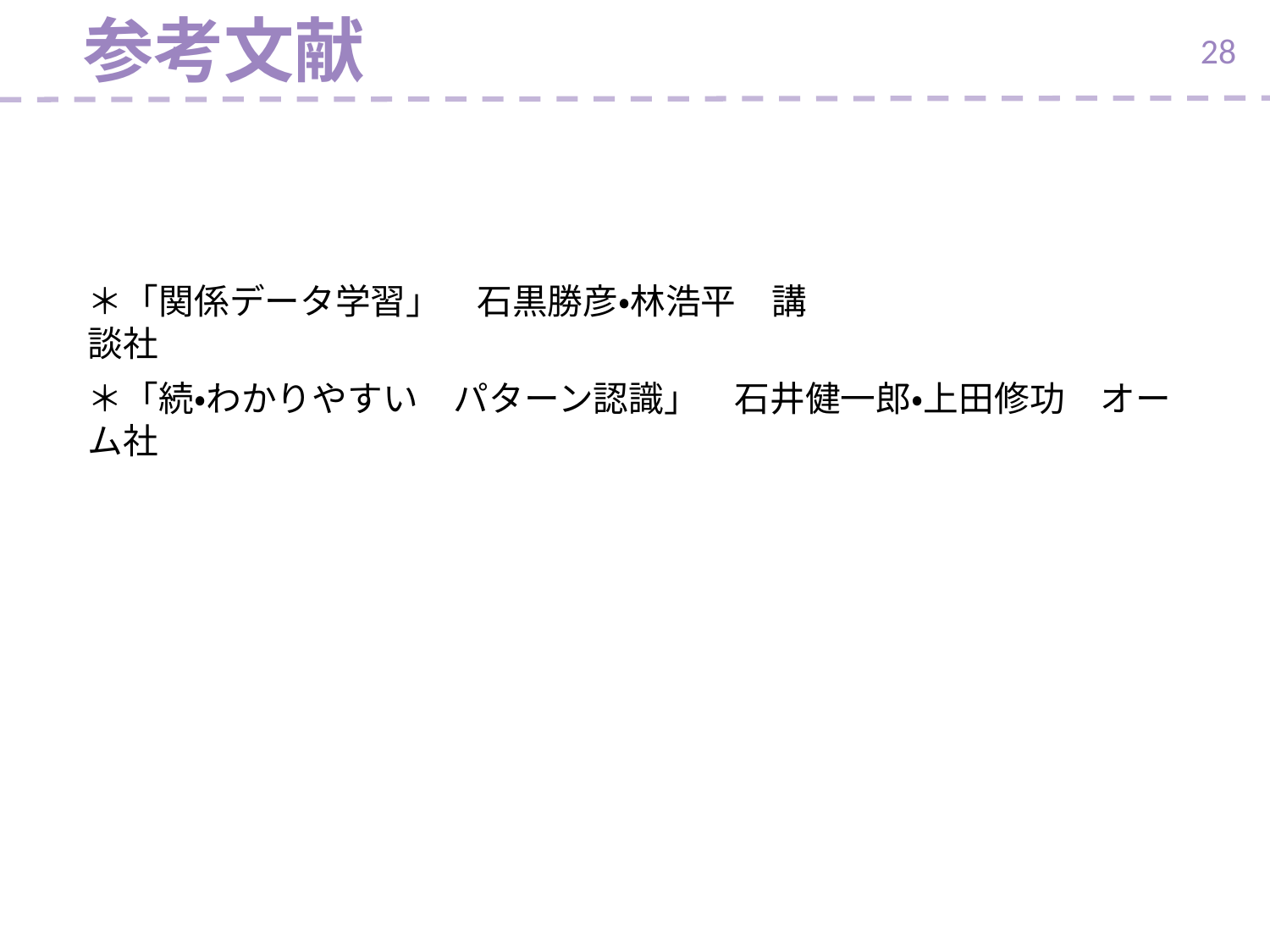

参考文献
28
＊「関係データ学習」　石黒勝彦・林浩平　講談社
＊「続・わかりやすい　パターン認識」　石井健一郎・上田修功　オーム社